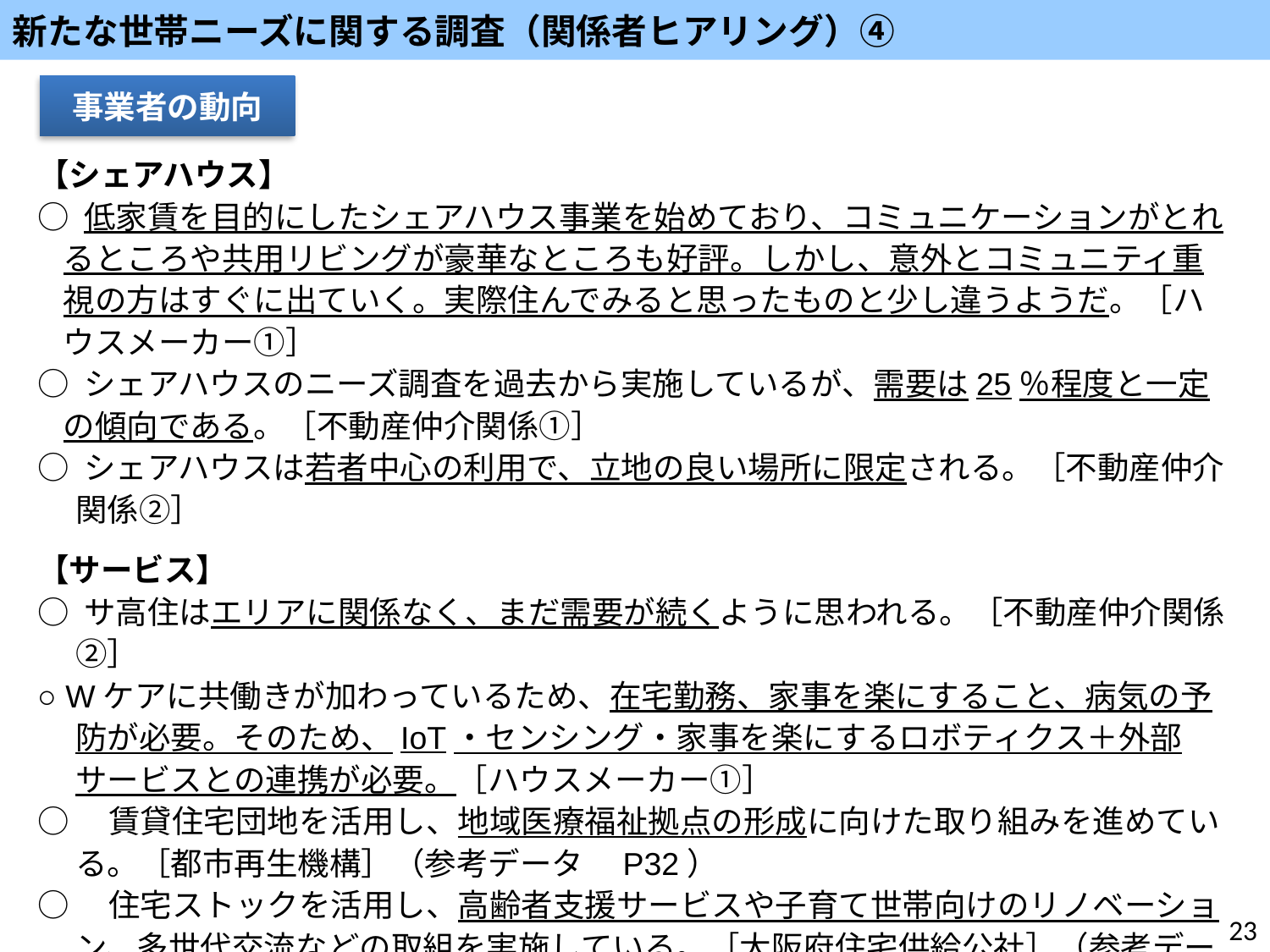

新たな世帯ニーズに関する調査（関係者ヒアリング）④
事業者の動向
【シェアハウス】
○ 低家賃を目的にしたシェアハウス事業を始めており、コミュニケーションがとれるところや共用リビングが豪華なところも好評。しかし、意外とコミュニティ重視の方はすぐに出ていく。実際住んでみると思ったものと少し違うようだ。［ハウスメーカー①］
○ シェアハウスのニーズ調査を過去から実施しているが、需要は25％程度と一定の傾向である。［不動産仲介関係①］
○ シェアハウスは若者中心の利用で、立地の良い場所に限定される。［不動産仲介関係②］

【サービス】
○ サ高住はエリアに関係なく、まだ需要が続くように思われる。［不動産仲介関係②］
○ Wケアに共働きが加わっているため、在宅勤務、家事を楽にすること、病気の予防が必要。そのため、IoT・センシング・家事を楽にするロボティクス＋外部サービスとの連携が必要。［ハウスメーカー①］
○　賃貸住宅団地を活用し、地域医療福祉拠点の形成に向けた取り組みを進めている。［都市再生機構］（参考データ　P32）
○　住宅ストックを活用し、高齢者支援サービスや子育て世帯向けのリノベーション、多世代交流などの取組を実施している。［大阪府住宅供給公社］（参考データ　P33）
○　サービス向上のため、指定管理者の負担で自主提案事業を実施している。［大阪府住宅経営室］（参考データ　P34）

23